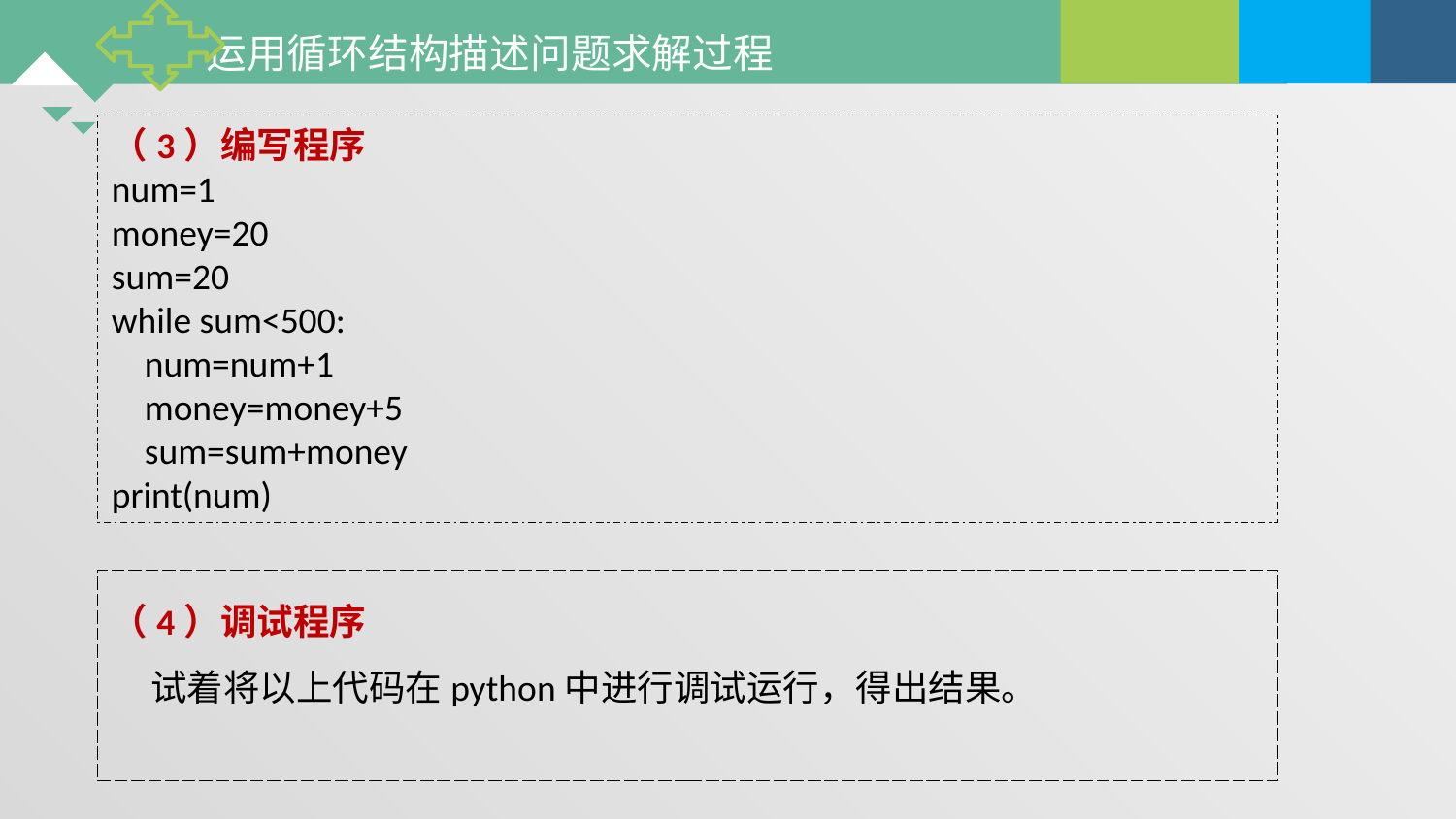

（3）编写程序
num=1
money=20
sum=20
while sum<500:
    num=num+1
    money=money+5
    sum=sum+money
print(num)
（4）调试程序
   试着将以上代码在python中进行调试运行，得出结果。